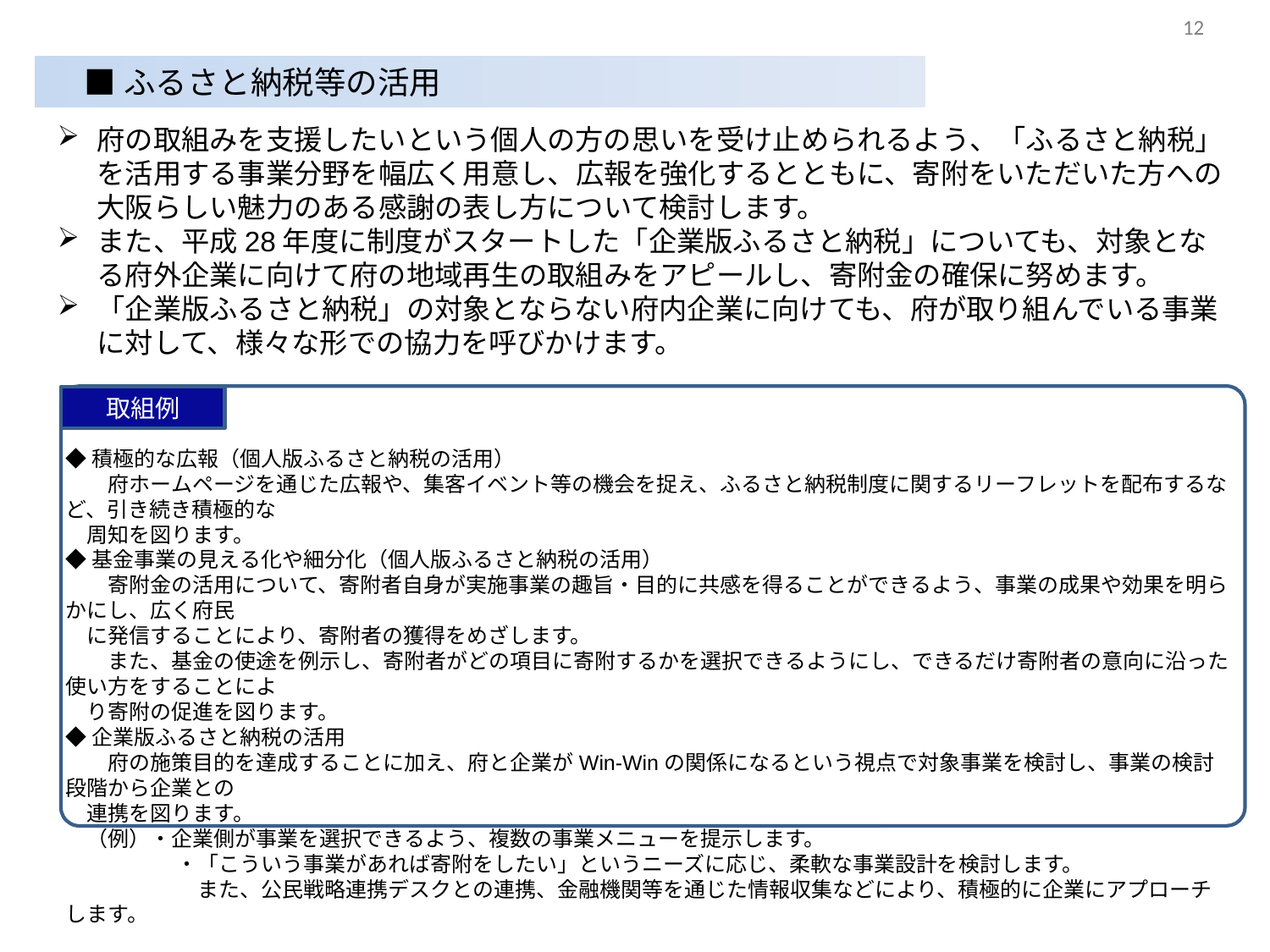

12
■ふるさと納税等の活用
府の取組みを支援したいという個人の方の思いを受け止められるよう、「ふるさと納税」を活用する事業分野を幅広く用意し、広報を強化するとともに、寄附をいただいた方への大阪らしい魅力のある感謝の表し方について検討します。
また、平成28年度に制度がスタートした「企業版ふるさと納税」についても、対象となる府外企業に向けて府の地域再生の取組みをアピールし、寄附金の確保に努めます。
「企業版ふるさと納税」の対象とならない府内企業に向けても、府が取り組んでいる事業に対して、様々な形での協力を呼びかけます。

取組例
◆積極的な広報（個人版ふるさと納税の活用）
　　府ホームページを通じた広報や、集客イベント等の機会を捉え、ふるさと納税制度に関するリーフレットを配布するなど、引き続き積極的な
　周知を図ります。
◆基金事業の見える化や細分化（個人版ふるさと納税の活用）
　　寄附金の活用について、寄附者自身が実施事業の趣旨・目的に共感を得ることができるよう、事業の成果や効果を明らかにし、広く府民
　に発信することにより、寄附者の獲得をめざします。
　　また、基金の使途を例示し、寄附者がどの項目に寄附するかを選択できるようにし、できるだけ寄附者の意向に沿った使い方をすることによ
　り寄附の促進を図ります。
◆企業版ふるさと納税の活用
　　府の施策目的を達成することに加え、府と企業がWin-Winの関係になるという視点で対象事業を検討し、事業の検討段階から企業との
　連携を図ります。
　（例）・企業側が事業を選択できるよう、複数の事業メニューを提示します。
　　　　　 ・「こういう事業があれば寄附をしたい」というニーズに応じ、柔軟な事業設計を検討します。
　　　　　　 また、公民戦略連携デスクとの連携、金融機関等を通じた情報収集などにより、積極的に企業にアプローチします。